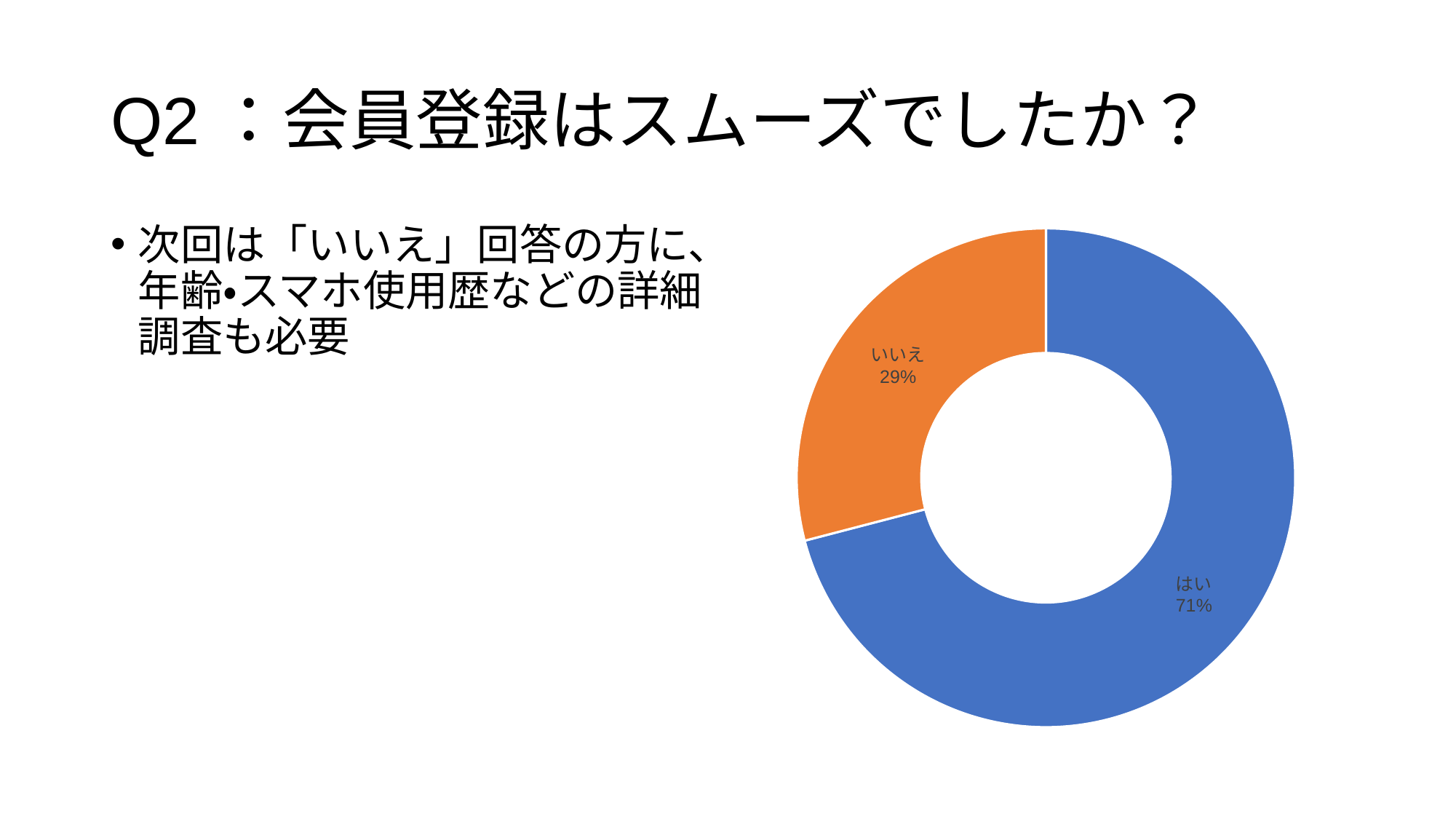

# Q2：会員登録はスムーズでしたか？
次回は「いいえ」回答の方に、年齢・スマホ使用歴などの詳細調査も必要

### Chart

| Category | 回答 |
|---|---|
| はい | 83.0 |
| いいえ | 34.0 |